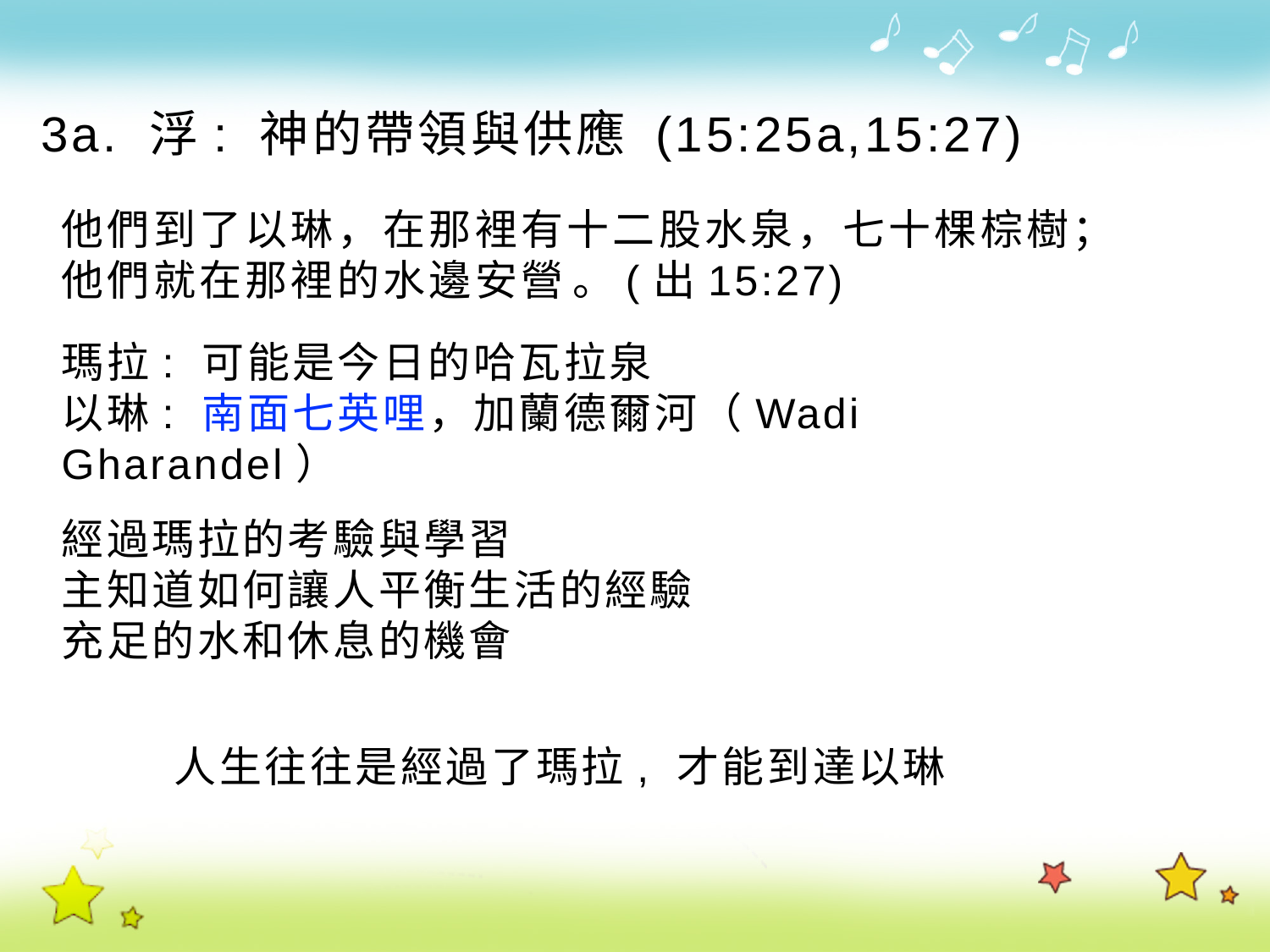

3a. 浮: 神的帶領與供應 (15:25a,15:27)
他 們 到 了 以 琳 ， 在 那 裡 有 十 二 股 水 泉 ， 七 十 棵 棕 樹 ； 他 們 就 在 那 裡 的 水 邊 安 營 。(出15:27)
瑪拉: 可能是今日的哈瓦拉泉
以琳: 南面七英哩，加蘭德爾河（Wadi Gharandel）
經過瑪拉的考驗與學習
主知道如何讓人平衡生活的經驗
充足的水和休息的機會
人生往往是經過了瑪拉, 才能到達以琳
25